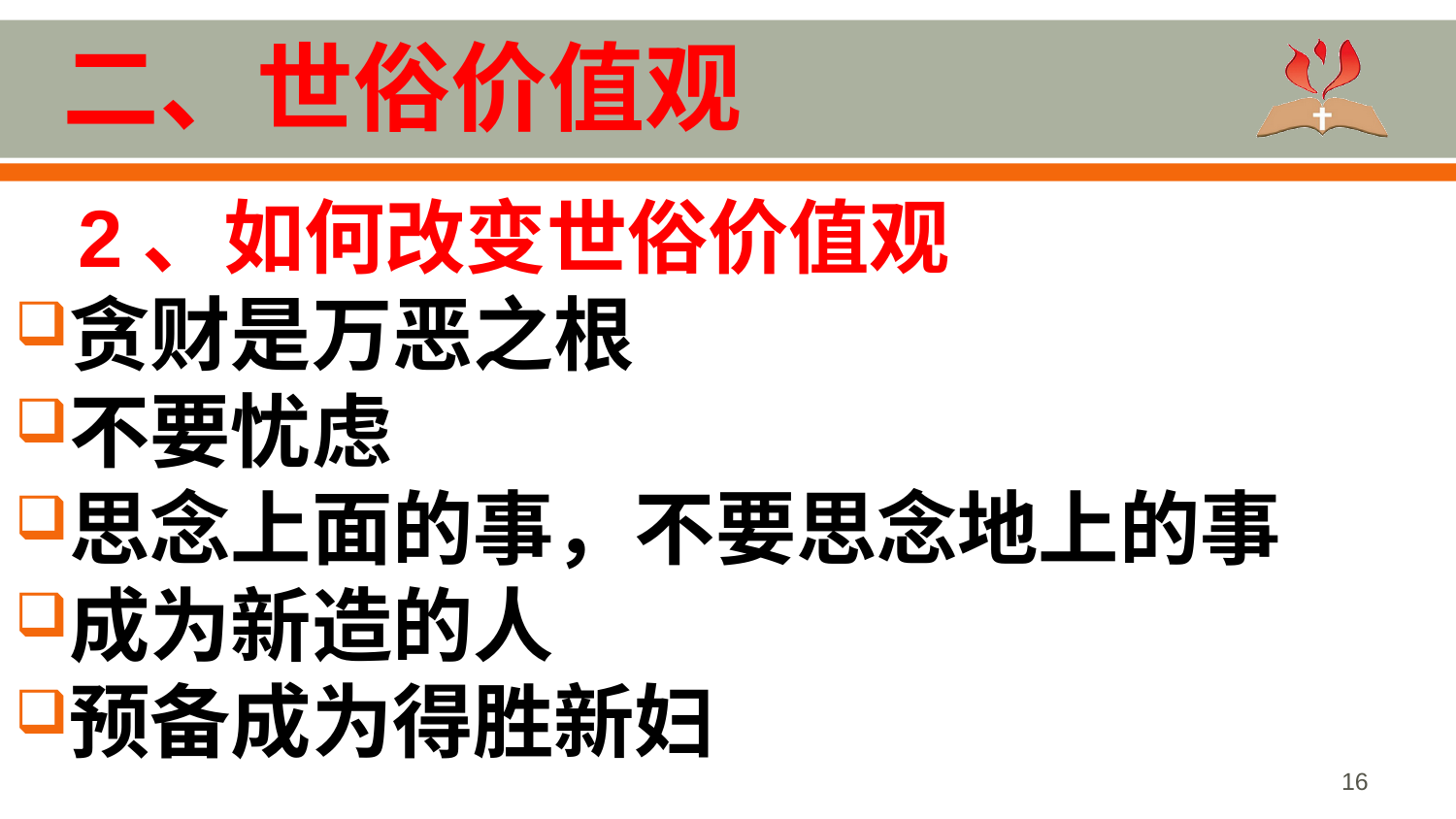

二、世俗价值观
#
2、如何改变世俗价值观
贪财是万恶之根
不要忧虑
思念上面的事，不要思念地上的事
成为新造的人
预备成为得胜新妇
16